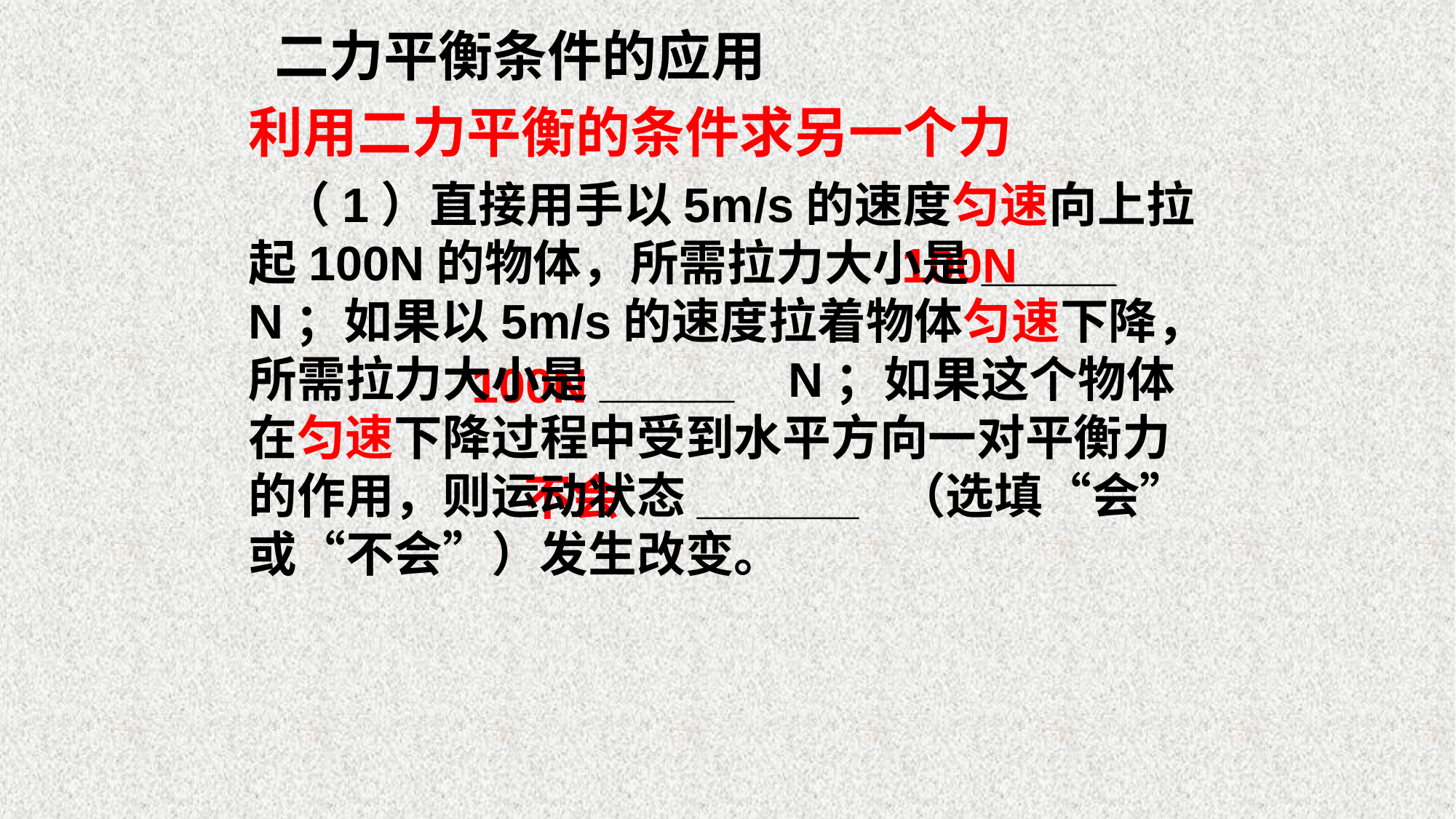

二力平衡条件的应用
利用二力平衡的条件求另一个力
  （1）直接用手以5m/s的速度匀速向上拉起100N的物体，所需拉力大小是_____   N；如果以5m/s的速度拉着物体匀速下降，所需拉力大小是_____    N；如果这个物体在匀速下降过程中受到水平方向一对平衡力的作用，则运动状态______  （选填“会”或“不会”）发生改变。
100N
100N
不会